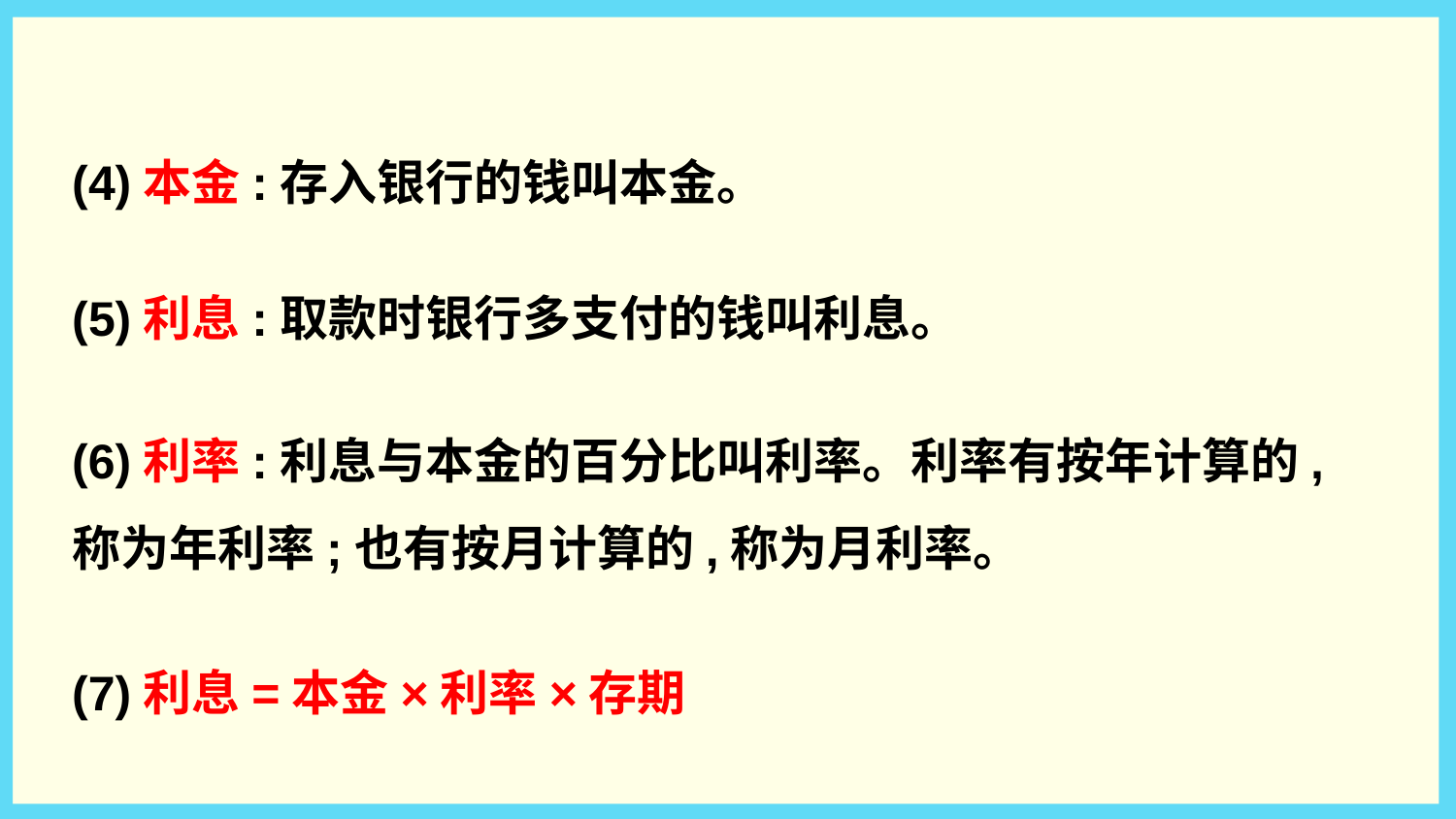

(4)本金:存入银行的钱叫本金。
(5)利息:取款时银行多支付的钱叫利息。
(6)利率:利息与本金的百分比叫利率。利率有按年计算的,称为年利率;也有按月计算的,称为月利率。

(7)利息=本金×利率×存期